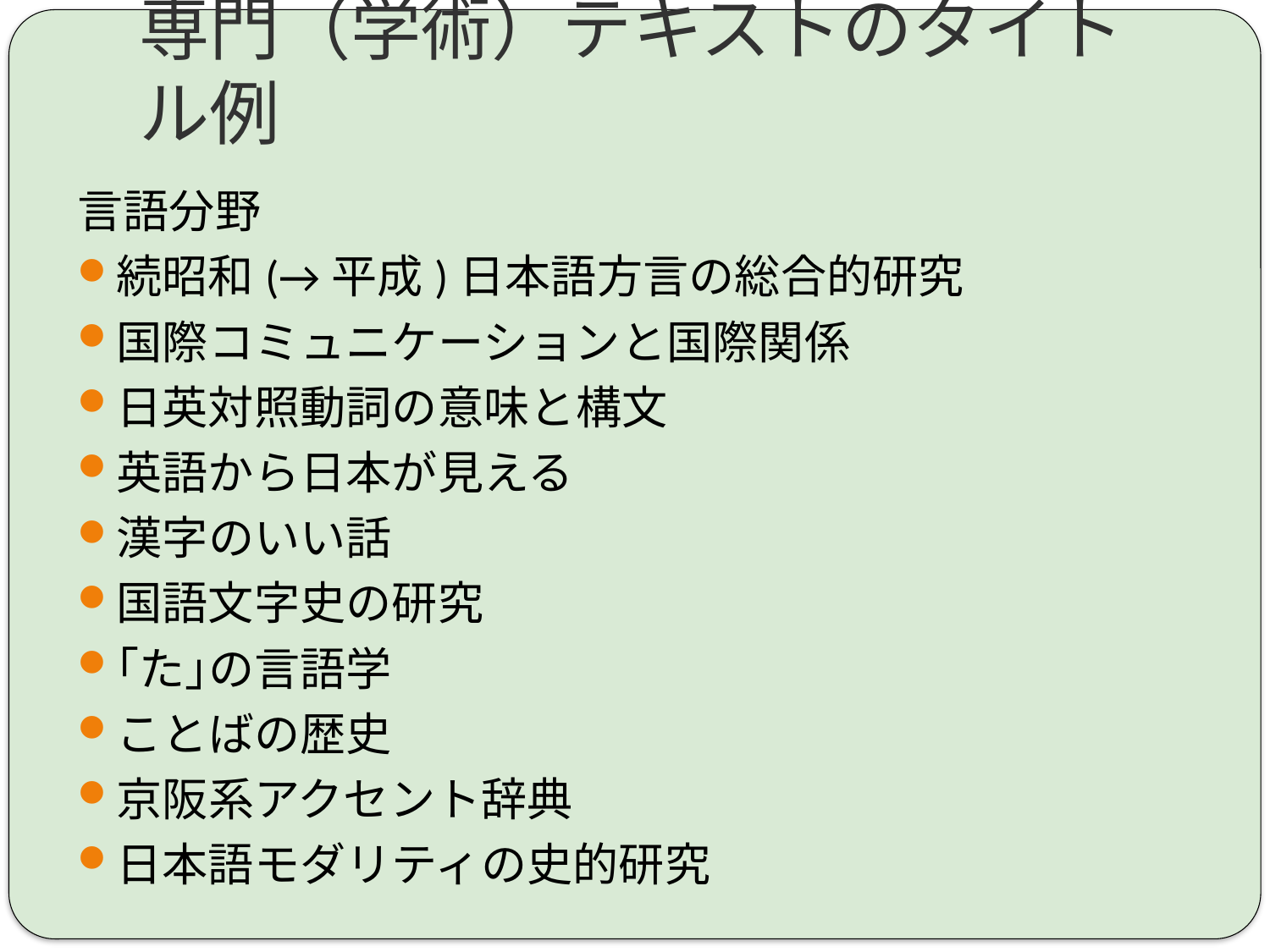

# 専門（学術）テキストのタイトル例
言語分野
続昭和(→平成)日本語方言の総合的研究
国際コミュニケーションと国際関係
日英対照動詞の意味と構文
英語から日本が見える
漢字のいい話
国語文字史の研究
｢た｣の言語学
ことばの歴史
京阪系アクセント辞典
日本語モダリティの史的研究